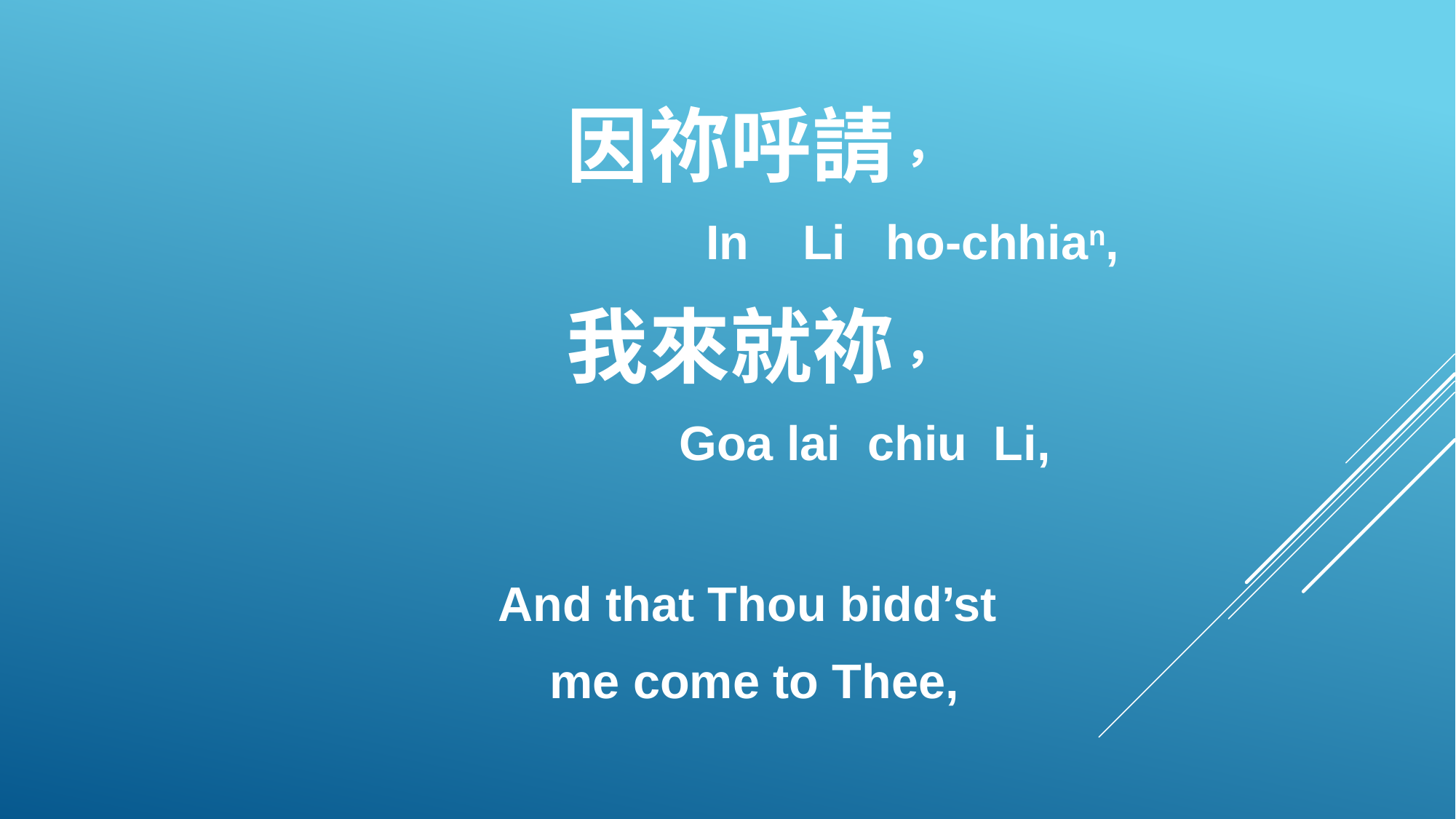

因祢呼請，
                                       In    Li   ho-chhian,
我來就祢，
                                     Goa lai  chiu  Li,

And that Thou bidd’st
me come to Thee,